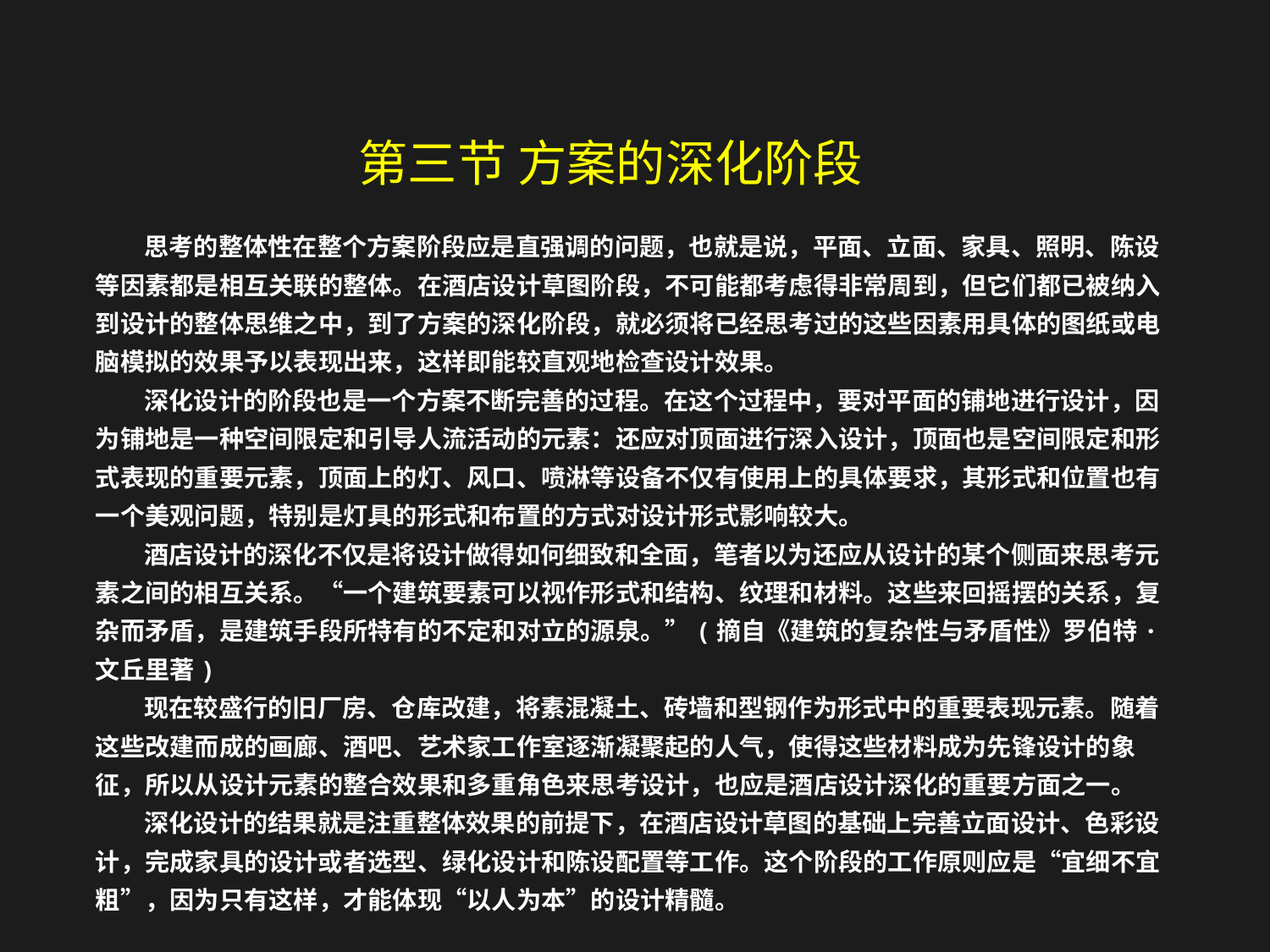

第三节 方案的深化阶段
 思考的整体性在整个方案阶段应是直强调的问题，也就是说，平面、立面、家具、照明、陈设等因素都是相互关联的整体。在酒店设计草图阶段，不可能都考虑得非常周到，但它们都已被纳入到设计的整体思维之中，到了方案的深化阶段，就必须将已经思考过的这些因素用具体的图纸或电脑模拟的效果予以表现出来，这样即能较直观地检查设计效果。
 深化设计的阶段也是一个方案不断完善的过程。在这个过程中，要对平面的铺地进行设计，因为铺地是一种空间限定和引导人流活动的元素：还应对顶面进行深入设计，顶面也是空间限定和形式表现的重要元素，顶面上的灯、风口、喷淋等设备不仅有使用上的具体要求，其形式和位置也有一个美观问题，特别是灯具的形式和布置的方式对设计形式影响较大。
 酒店设计的深化不仅是将设计做得如何细致和全面，笔者以为还应从设计的某个侧面来思考元素之间的相互关系。“一个建筑要素可以视作形式和结构、纹理和材料。这些来回摇摆的关系，复杂而矛盾，是建筑手段所特有的不定和对立的源泉。”(摘自《建筑的复杂性与矛盾性》罗伯特·文丘里著)
 现在较盛行的旧厂房、仓库改建，将素混凝土、砖墙和型钢作为形式中的重要表现元素。随着这些改建而成的画廊、酒吧、艺术家工作室逐渐凝聚起的人气，使得这些材料成为先锋设计的象征，所以从设计元素的整合效果和多重角色来思考设计，也应是酒店设计深化的重要方面之一。
 深化设计的结果就是注重整体效果的前提下，在酒店设计草图的基础上完善立面设计、色彩设计，完成家具的设计或者选型、绿化设计和陈设配置等工作。这个阶段的工作原则应是“宜细不宜粗”，因为只有这样，才能体现“以人为本”的设计精髓。